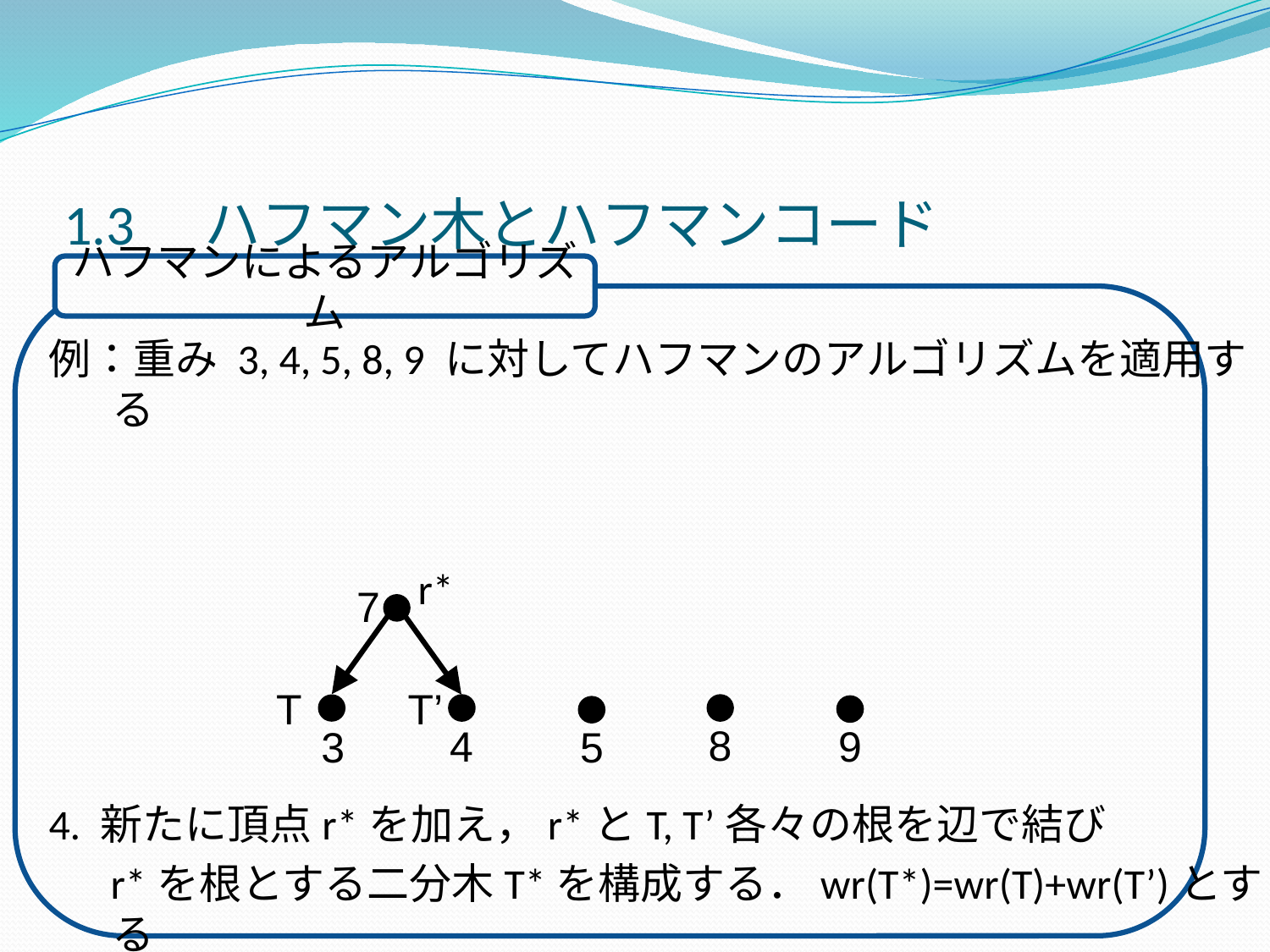

# 1.3　ハフマン木とハフマンコード
ハフマンによるアルゴリズム

例：重み 3, 4, 5, 8, 9 に対してハフマンのアルゴリズムを適用する

4. 新たに頂点r*を加え，r*とT, T’各々の根を辺で結び
　 r*を根とする二分木T*を構成する．wr(T*)=wr(T)+wr(T’)とする
     5. F=F-{T, T’} ∪{T*}とする．

r*
7

T
T’

8
4
9
5
3